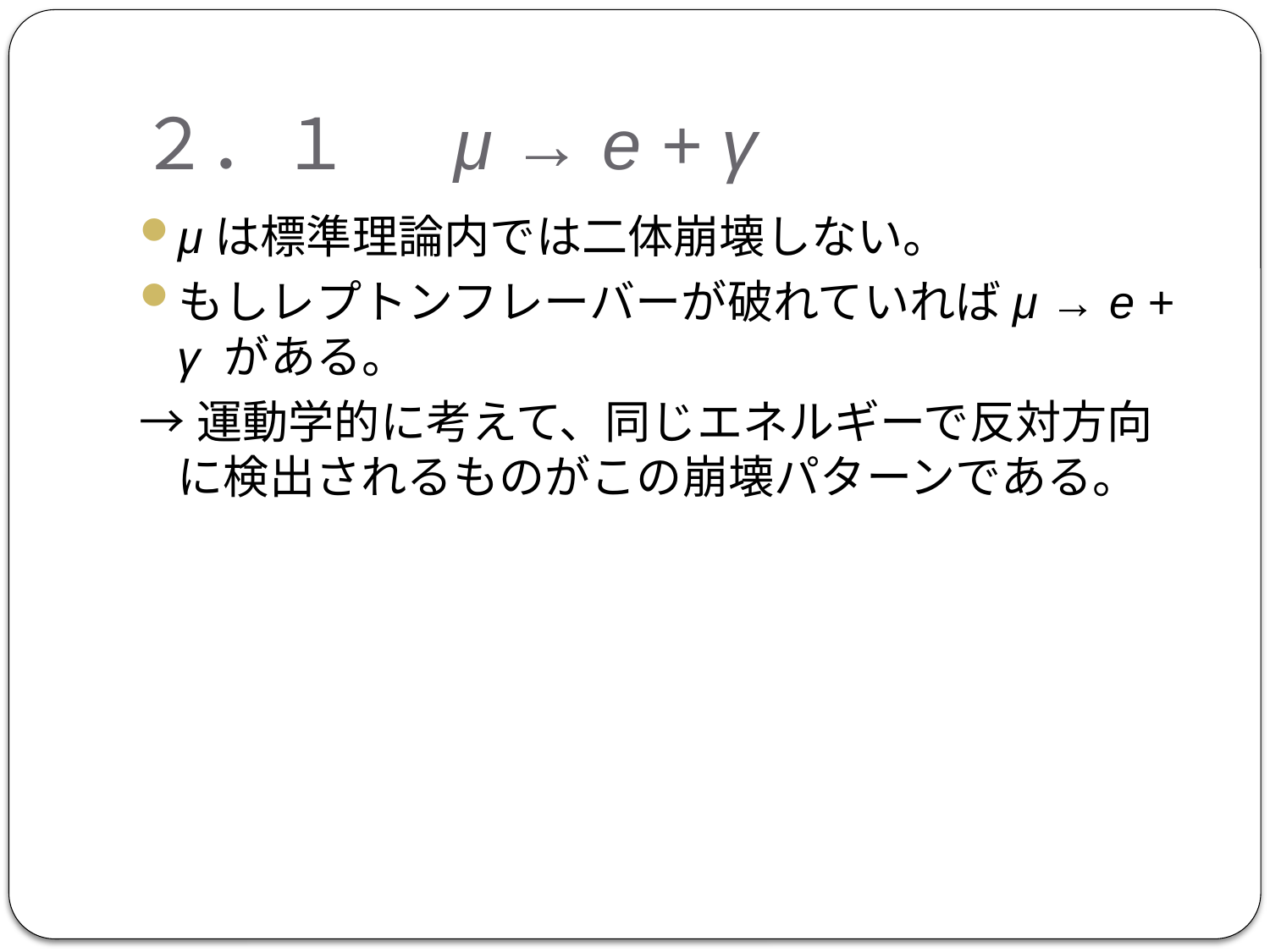

# ２．１　 μ → e + γ
μは標準理論内では二体崩壊しない。
もしレプトンフレーバーが破れていればμ → e + γ がある。
→運動学的に考えて、同じエネルギーで反対方向に検出されるものがこの崩壊パターンである。